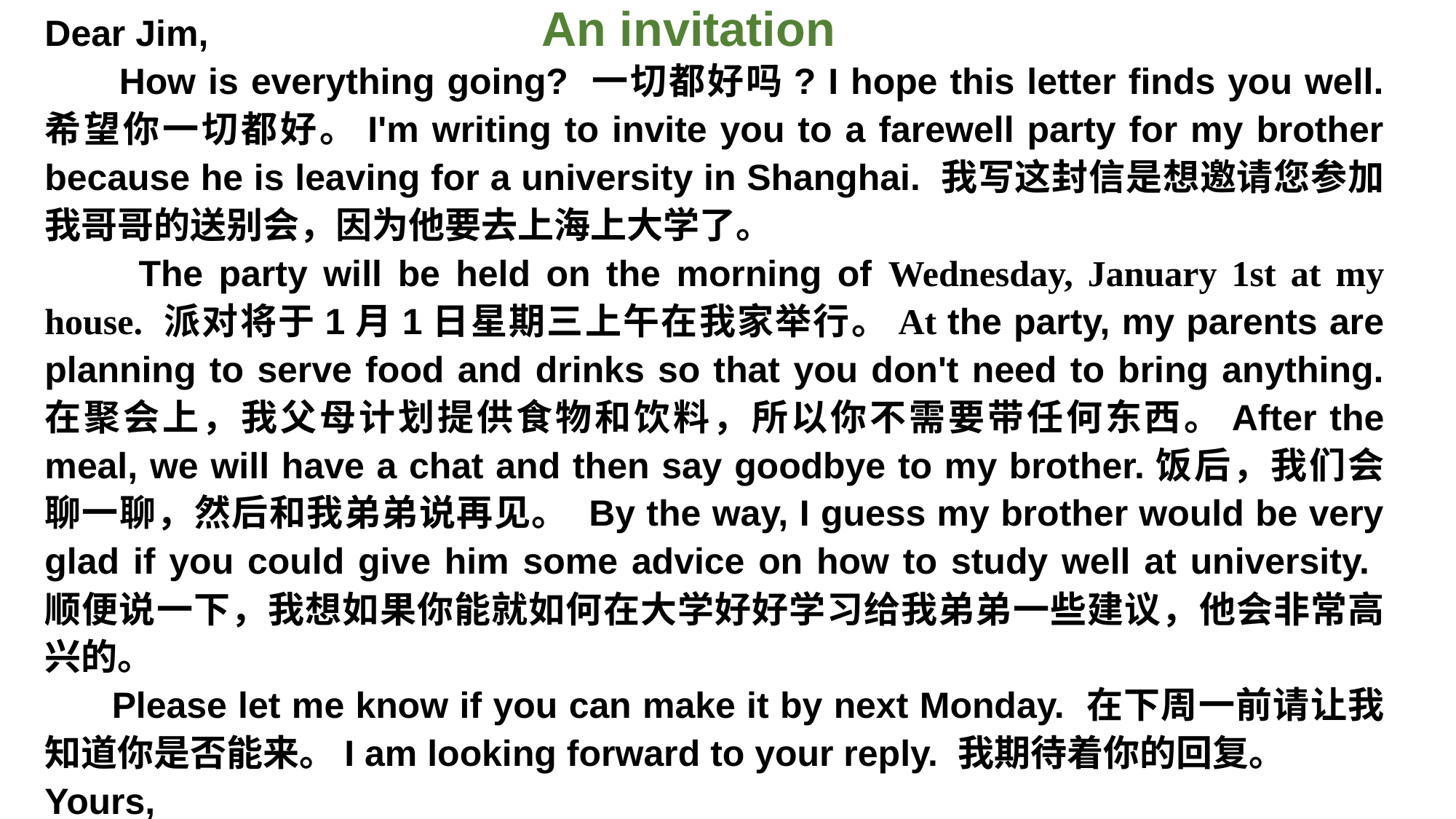

Dear Jim,
      How is everything going? 一切都好吗? I hope this letter finds you well. 希望你一切都好。I'm writing to invite you to a farewell party for my brother because he is leaving for a university in Shanghai. 我写这封信是想邀请您参加我哥哥的送别会，因为他要去上海上大学了。
      The party will be held on the morning of Wednesday, January 1st at my house. 派对将于1月1日星期三上午在我家举行。At the party, my parents are planning to serve food and drinks so that you don't need to bring anything. 在聚会上，我父母计划提供食物和饮料，所以你不需要带任何东西。After the meal, we will have a chat and then say goodbye to my brother.饭后，我们会聊一聊，然后和我弟弟说再见。 By the way, I guess my brother would be very glad if you could give him some advice on how to study well at university.  顺便说一下，我想如果你能就如何在大学好好学习给我弟弟一些建议，他会非常高兴的。
      Please let me know if you can make it by next Monday. 在下周一前请让我知道你是否能来。I am looking forward to your reply. 我期待着你的回复。
Yours,
Tom

An invitation